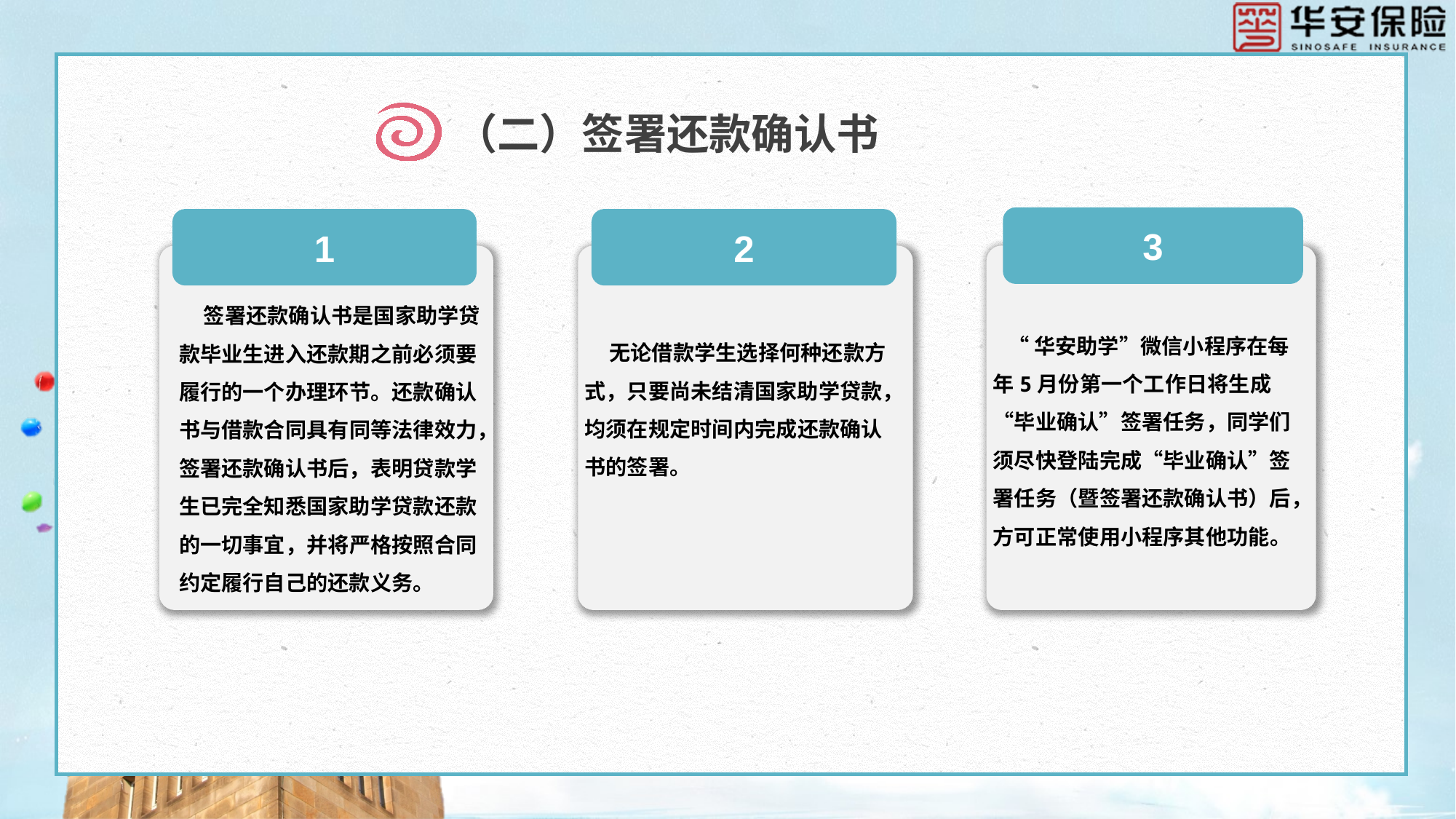

（二）签署还款确认书

3
1
2

    签署还款确认书是国家助学贷款毕业生进入还款期之前必须要履行的一个办理环节。还款确认书与借款合同具有同等法律效力，签署还款确认书后，表明贷款学生已完全知悉国家助学贷款还款的一切事宜，并将严格按照合同约定履行自己的还款义务。
   “华安助学”微信小程序在每年5月份第一个工作日将生成“毕业确认”签署任务，同学们须尽快登陆完成“毕业确认”签署任务（暨签署还款确认书）后，方可正常使用小程序其他功能。
    无论借款学生选择何种还款方式，只要尚未结清国家助学贷款，均须在规定时间内完成还款确认书的签署。